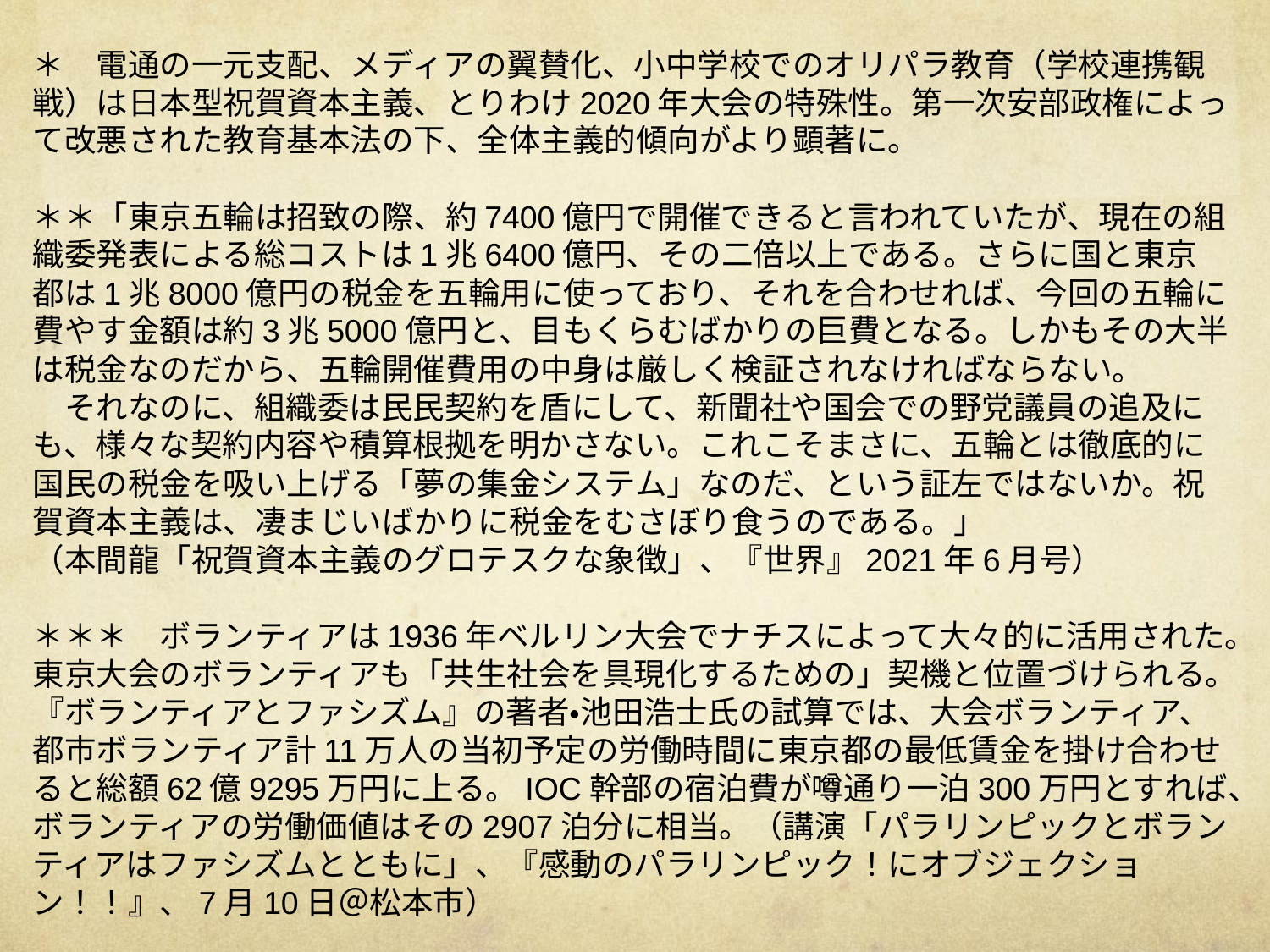

＊　電通の一元支配、メディアの翼賛化、小中学校でのオリパラ教育（学校連携観戦）は日本型祝賀資本主義、とりわけ2020年大会の特殊性。第一次安部政権によって改悪された教育基本法の下、全体主義的傾向がより顕著に。

＊＊「東京五輪は招致の際、約7400億円で開催できると言われていたが、現在の組織委発表による総コストは1兆6400億円、その二倍以上である。さらに国と東京都は1兆8000億円の税金を五輪用に使っており、それを合わせれば、今回の五輪に費やす金額は約3兆5000億円と、目もくらむばかりの巨費となる。しかもその大半は税金なのだから、五輪開催費用の中身は厳しく検証されなければならない。
　それなのに、組織委は民民契約を盾にして、新聞社や国会での野党議員の追及にも、様々な契約内容や積算根拠を明かさない。これこそまさに、五輪とは徹底的に国民の税金を吸い上げる「夢の集金システム」なのだ、という証左ではないか。祝賀資本主義は、凄まじいばかりに税金をむさぼり食うのである。」
（本間龍「祝賀資本主義のグロテスクな象徴」、『世界』2021年6月号）

＊＊＊　ボランティアは1936年ベルリン大会でナチスによって大々的に活用された。東京大会のボランティアも「共生社会を具現化するための」契機と位置づけられる。『ボランティアとファシズム』の著者・池田浩士氏の試算では、大会ボランティア、都市ボランティア計11万人の当初予定の労働時間に東京都の最低賃金を掛け合わせると総額62億9295万円に上る。IOC幹部の宿泊費が噂通り一泊300万円とすれば、ボランティアの労働価値はその2907泊分に相当。（講演「パラリンピックとボランティアはファシズムとともに」、『感動のパラリンピック！にオブジェクション！！』、7月10日＠松本市）